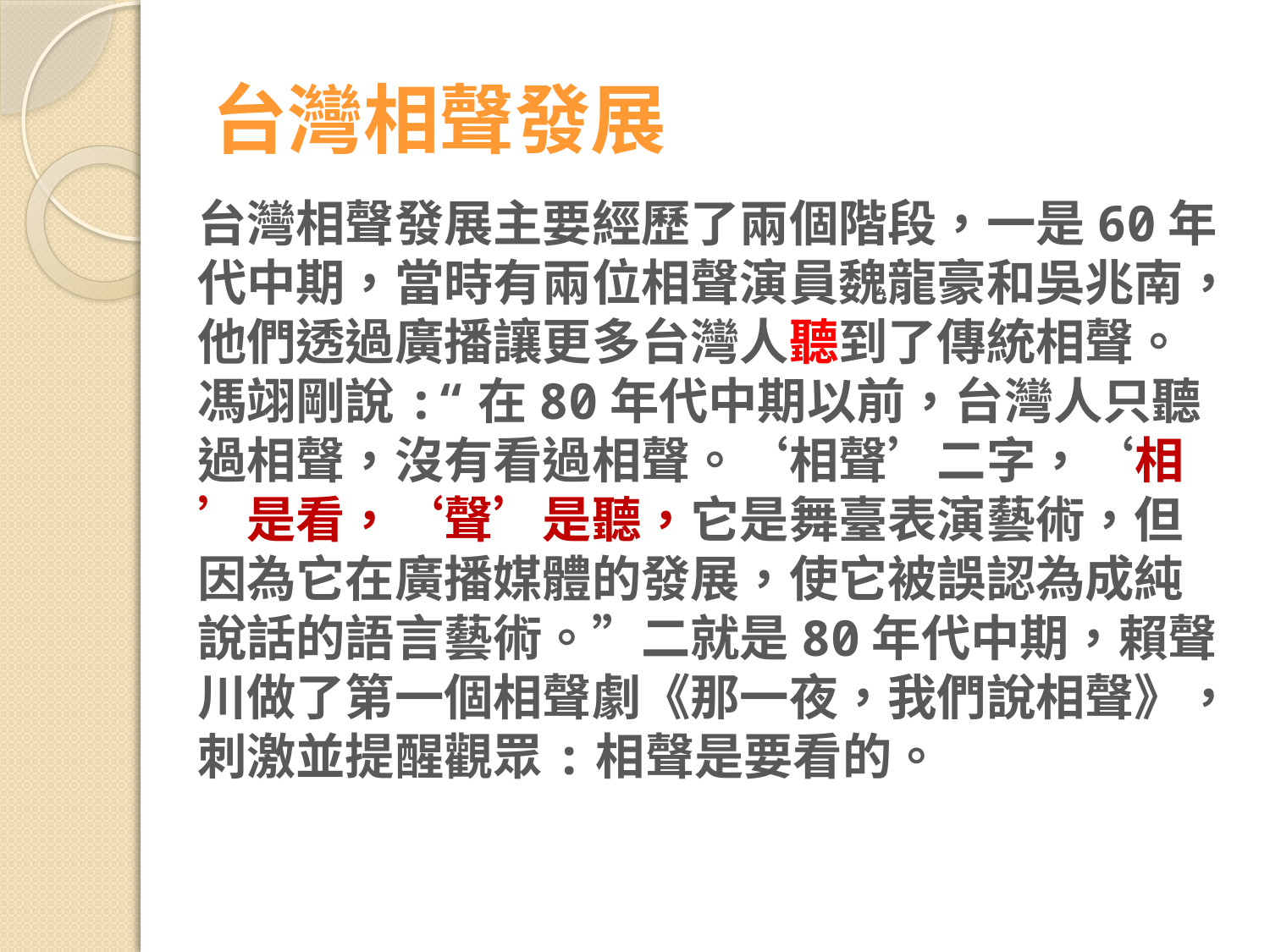

# 台灣相聲發展
台灣相聲發展主要經歷了兩個階段，一是60年代中期，當時有兩位相聲演員魏龍豪和吳兆南，他們透過廣播讓更多台灣人聽到了傳統相聲。馮翊剛說:“在80年代中期以前，台灣人只聽過相聲，沒有看過相聲。‘相聲’二字，‘相’是看，‘聲’是聽，它是舞臺表演藝術，但因為它在廣播媒體的發展，使它被誤認為成純說話的語言藝術。”二就是80年代中期，賴聲川做了第一個相聲劇《那一夜，我們說相聲》，刺激並提醒觀眾:相聲是要看的。